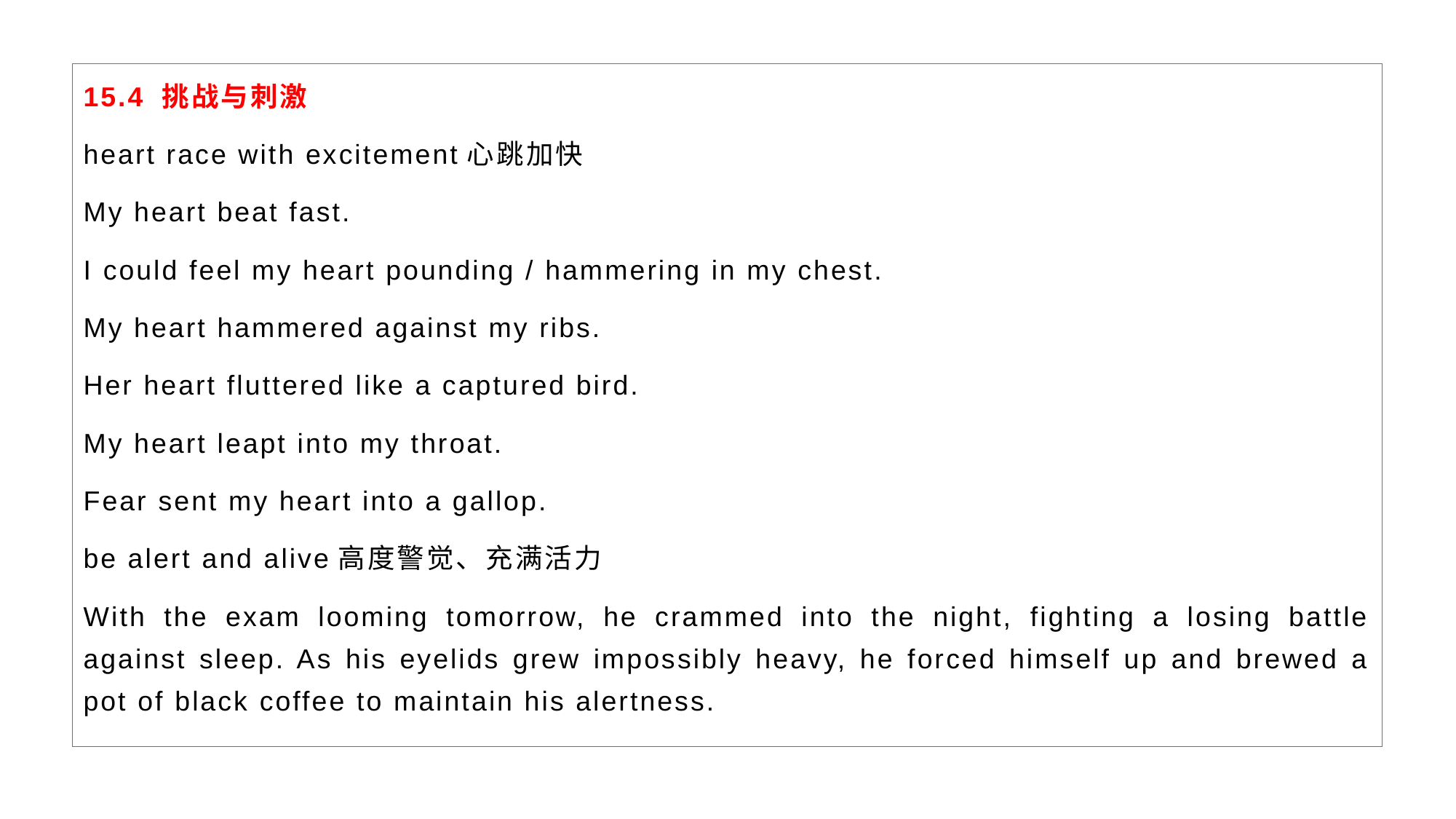

15.4 挑战与刺激
heart race with excitement心跳加快
My heart beat fast.
I could feel my heart pounding / hammering in my chest.
My heart hammered against my ribs.
Her heart fluttered like a captured bird.
My heart leapt into my throat.
Fear sent my heart into a gallop.
be alert and alive高度警觉、充满活力
With the exam looming tomorrow, he crammed into the night, fighting a losing battle against sleep. As his eyelids grew impossibly heavy, he forced himself up and brewed a pot of black coffee to maintain his alertness.